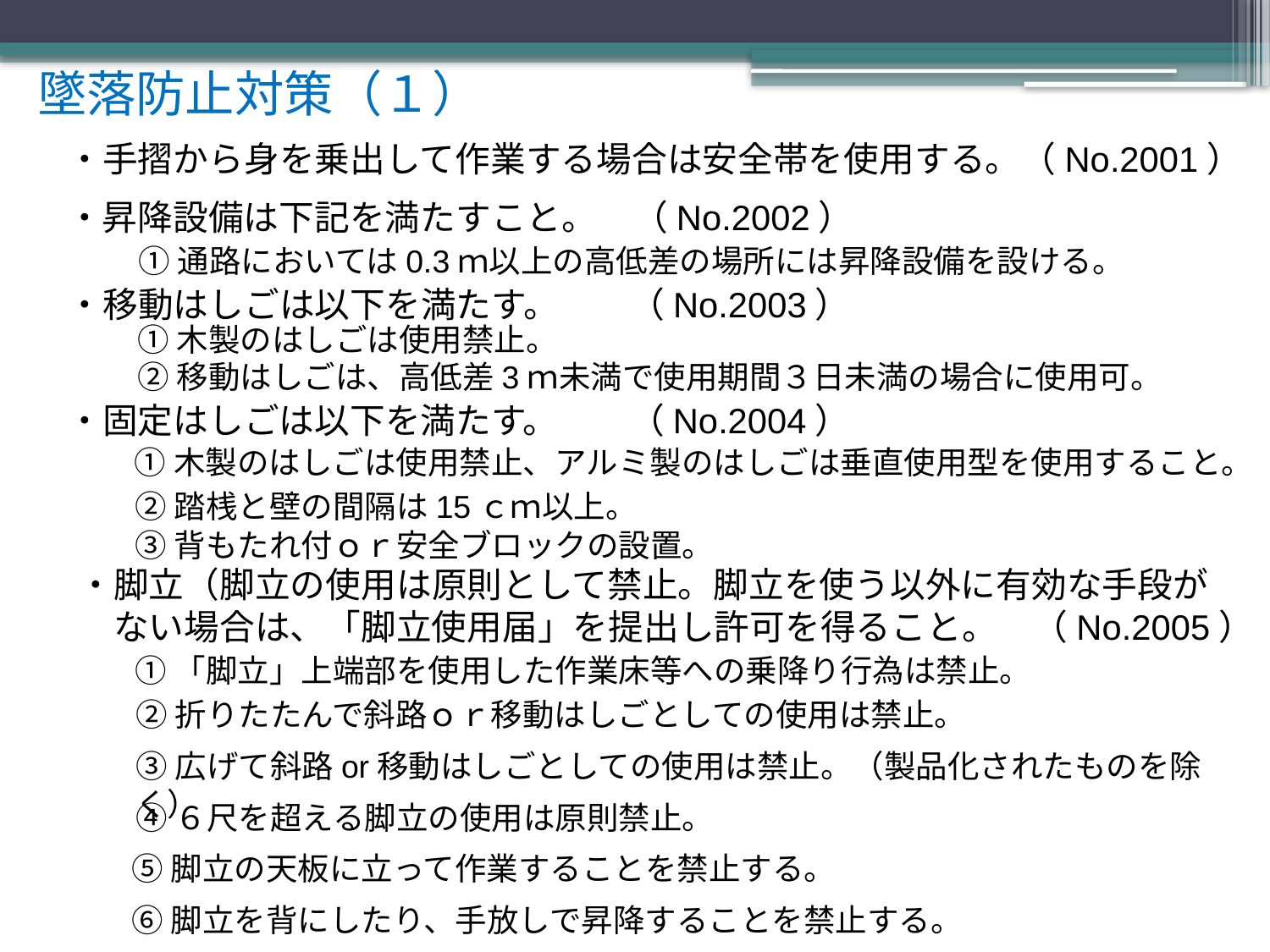

墜落防止対策（１）
・手摺から身を乗出して作業する場合は安全帯を使用する。（No.2001）
・昇降設備は下記を満たすこと。　（No.2002）
①通路においては0.3ｍ以上の高低差の場所には昇降設備を設ける。
・移動はしごは以下を満たす。　　（No.2003）
①木製のはしごは使用禁止。
②移動はしごは、高低差3ｍ未満で使用期間３日未満の場合に使用可。
・固定はしごは以下を満たす。　　（No.2004）
①木製のはしごは使用禁止、アルミ製のはしごは垂直使用型を使用すること。
②踏桟と壁の間隔は15ｃｍ以上。
③背もたれ付ｏｒ安全ブロックの設置。
・脚立（脚立の使用は原則として禁止。脚立を使う以外に有効な手段が
　ない場合は、「脚立使用届」を提出し許可を得ること。　（No.2005）
①「脚立」上端部を使用した作業床等への乗降り行為は禁止。
②折りたたんで斜路ｏｒ移動はしごとしての使用は禁止。
③広げて斜路or移動はしごとしての使用は禁止。（製品化されたものを除く）
④６尺を超える脚立の使用は原則禁止。
⑤脚立の天板に立って作業することを禁止する。
⑥脚立を背にしたり、手放しで昇降することを禁止する。